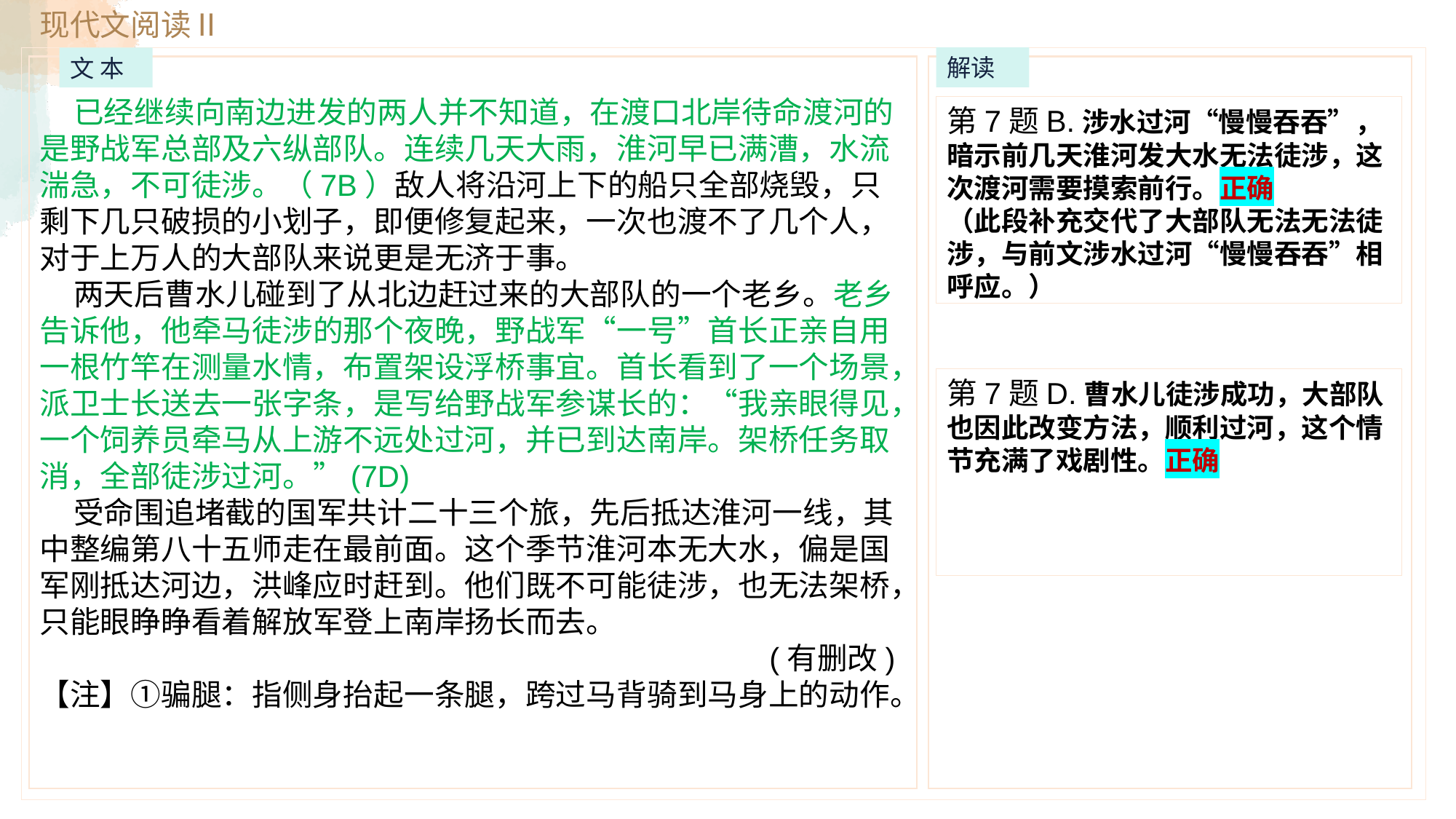

现代文阅读Ⅱ
解读

文 本

    已经继续向南边进发的两人并不知道，在渡口北岸待命渡河的是野战军总部及六纵部队。连续几天大雨，淮河早已满漕，水流湍急，不可徒涉。（7B）敌人将沿河上下的船只全部烧毁，只剩下几只破损的小划子，即便修复起来，一次也渡不了几个人，对于上万人的大部队来说更是无济于事。
    两天后曹水儿碰到了从北边赶过来的大部队的一个老乡。老乡告诉他，他牵马徒涉的那个夜晚，野战军“一号”首长正亲自用一根竹竿在测量水情，布置架设浮桥事宜。首长看到了一个场景，派卫士长送去一张字条，是写给野战军参谋长的：“我亲眼得见，一个饲养员牵马从上游不远处过河，并已到达南岸。架桥任务取消，全部徒涉过河。”(7D)
    受命围追堵截的国军共计二十三个旅，先后抵达淮河一线，其中整编第八十五师走在最前面。这个季节淮河本无大水，偏是国军刚抵达河边，洪峰应时赶到。他们既不可能徒涉，也无法架桥，只能眼睁睁看着解放军登上南岸扬长而去。
(有删改)
【注】①骗腿：指侧身抬起一条腿，跨过马背骑到马身上的动作。

第7题B.涉水过河“慢慢吞吞”，暗示前几天淮河发大水无法徒涉，这次渡河需要摸索前行。正确
（此段补充交代了大部队无法无法徒涉，与前文涉水过河“慢慢吞吞”相呼应。）

年度工作概述
您的内容打在这里，或者通过复制您的文本后，在此框中选择粘贴，并选择只保留文字，建议使用微软雅黑字体。您的内容打在这里，或者通过复制您的文本后，在此框中选择粘贴，并选择只保留文字，建议使用微软雅黑字体。
第7题D.曹水儿徒涉成功，大部队也因此改变方法，顺利过河，这个情节充满了戏剧性。正确